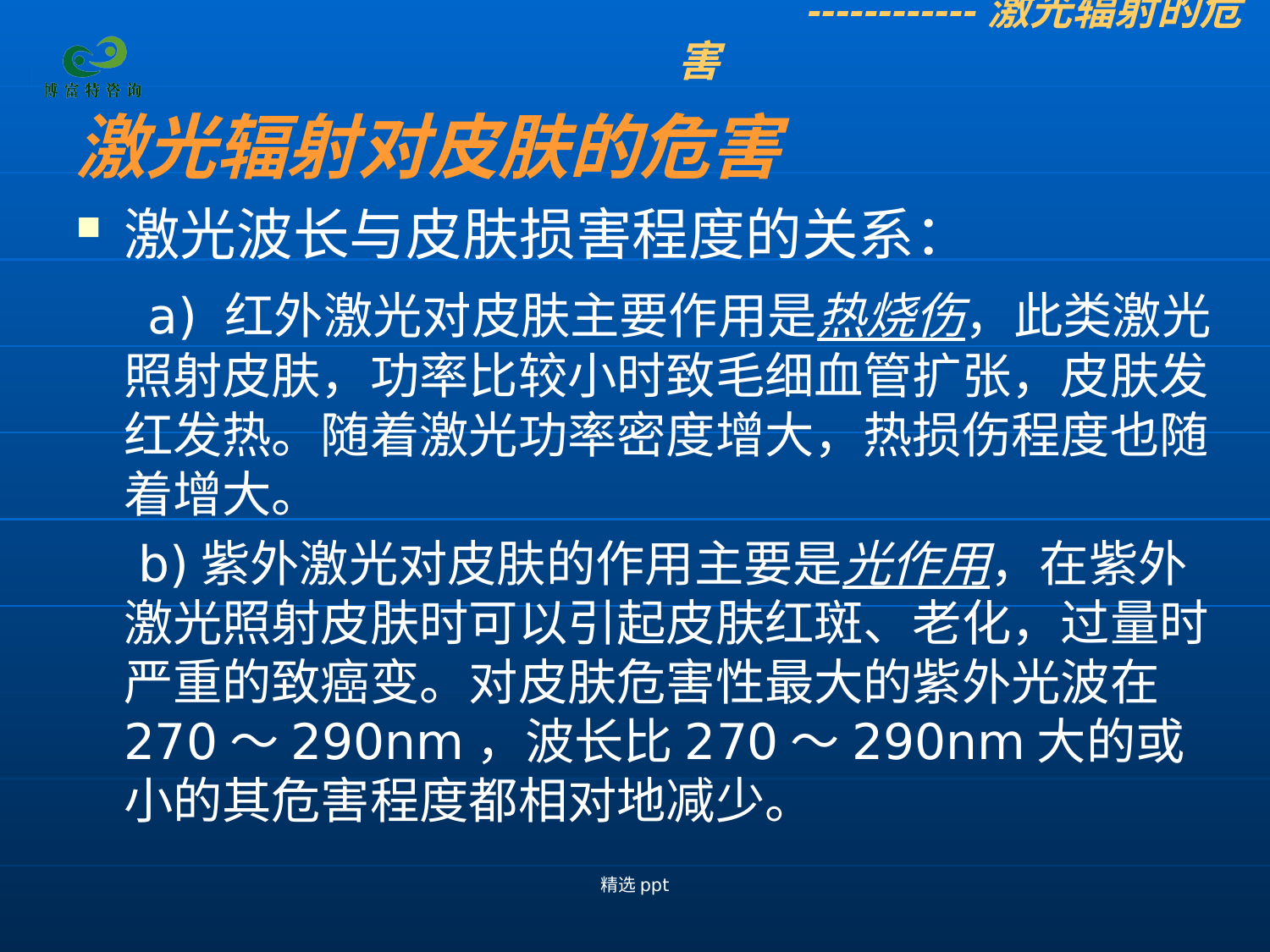

------------激光辐射的危害
激光辐射对皮肤的危害
激光波长与皮肤损害程度的关系：
    a) 红外激光对皮肤主要作用是热烧伤，此类激光照射皮肤，功率比较小时致毛细血管扩张，皮肤发红发热。随着激光功率密度增大，热损伤程度也随着增大。
    b)紫外激光对皮肤的作用主要是光作用，在紫外激光照射皮肤时可以引起皮肤红斑、老化，过量时严重的致癌变。对皮肤危害性最大的紫外光波在270～290nm，波长比270～290nm大的或小的其危害程度都相对地减少。
22
精选ppt